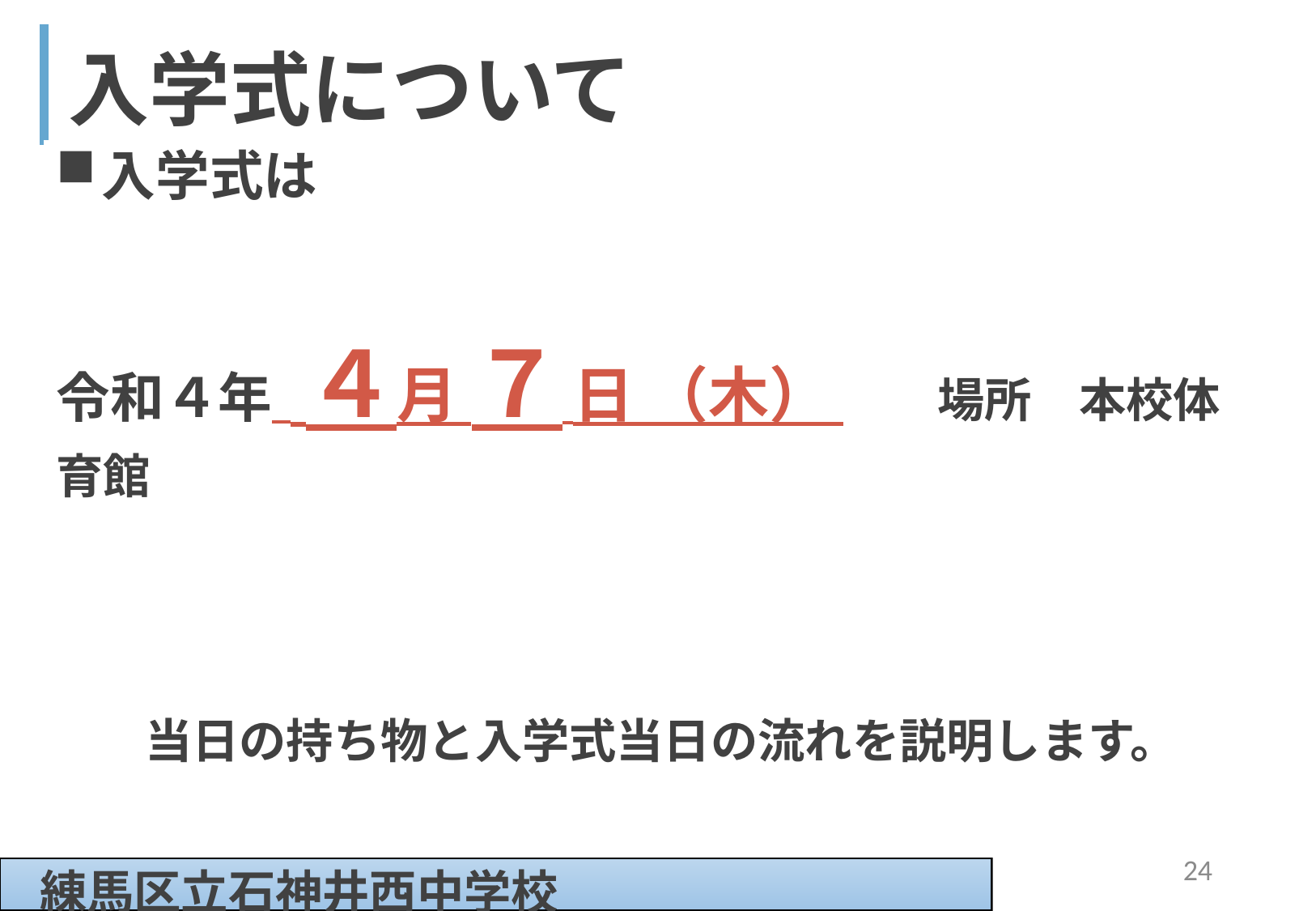

| 入学式について |
| --- |
|  |
入学式は
令和４年   ４月 ７ 日 （木） 　　場所　本校体育館

当日の持ち物と入学式当日の流れを説明します。
24